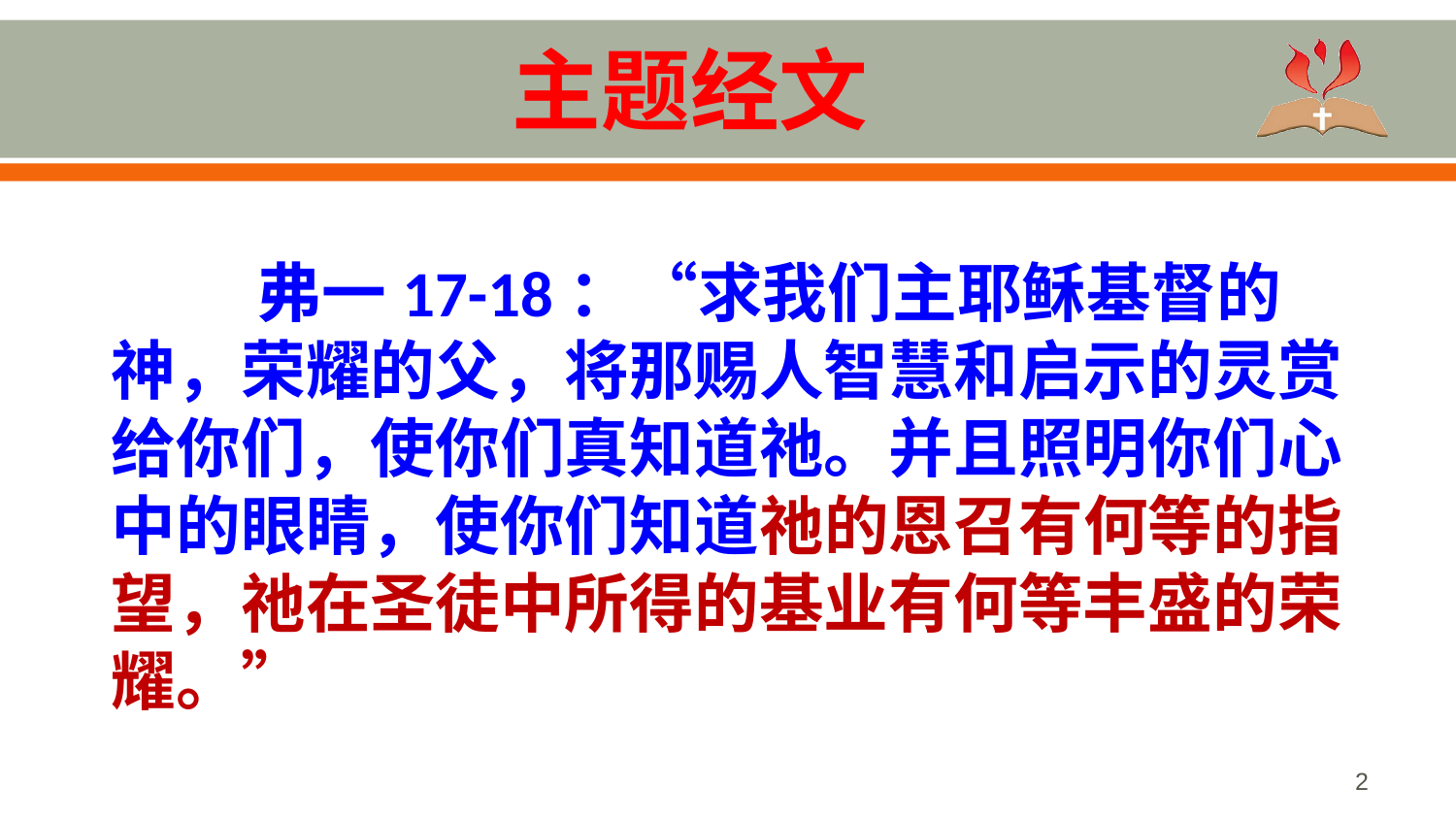

# 主题经文
	弗一17-18：“求我们主耶稣基督的神，荣耀的父，将那赐人智慧和启示的灵赏给你们，使你们真知道祂。并且照明你们心中的眼睛，使你们知道祂的恩召有何等的指望，祂在圣徒中所得的基业有何等丰盛的荣耀。”

2